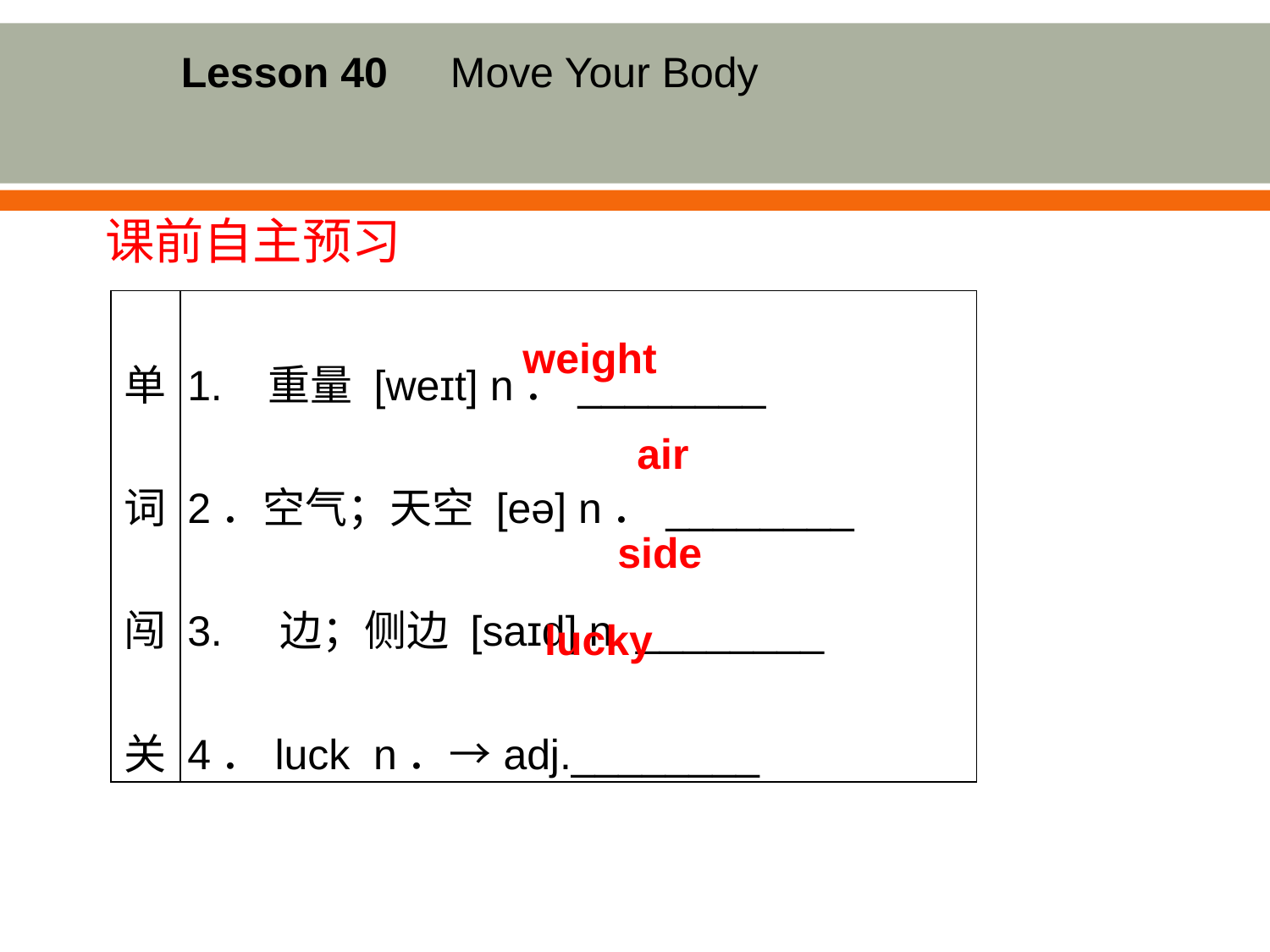

Lesson 40　Move Your Body
课前自主预习
| 单词闯关 | 1. 重量 [weɪt] n．\_\_\_\_\_\_\_\_ 2．空气；天空 [eə] n．\_\_\_\_\_\_\_\_ 3. 边；侧边 [saɪd] n. \_\_\_\_\_\_\_\_ 4．luck n．→adj.\_\_\_\_\_\_\_\_ |
| --- | --- |
weight
air
side
lucky